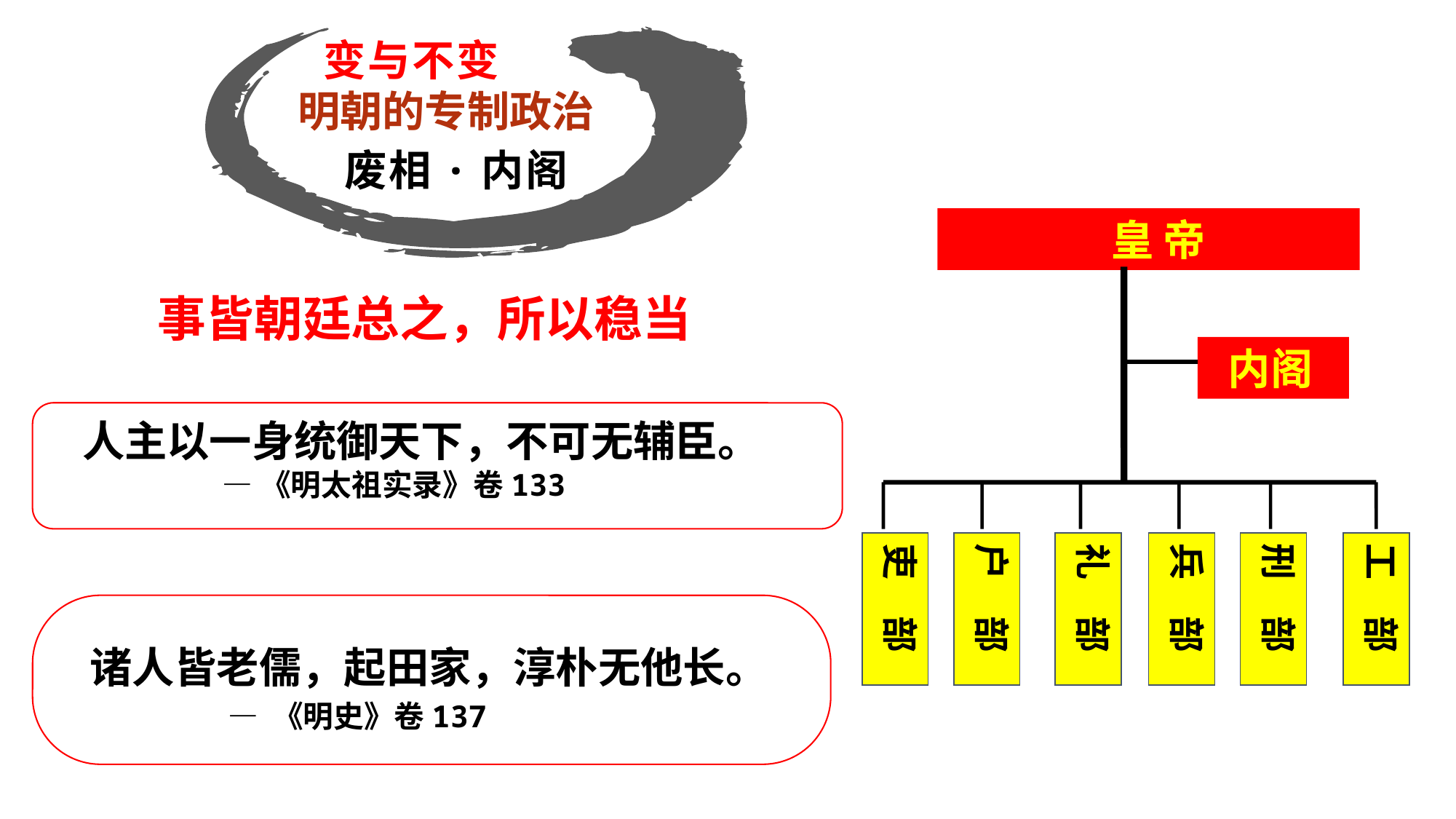

变与不变
 明朝的专制政治
废相·内阁
 皇 帝

吏　部
户　部
礼　部
兵　部
刑　部
工　部
 内阁
事皆朝廷总之，所以稳当

   人主以一身统御天下，不可无辅臣。
                          —《明太祖实录》卷133

   诸人皆老儒，起田家，淳朴无他长。
                     — 《明史》卷137